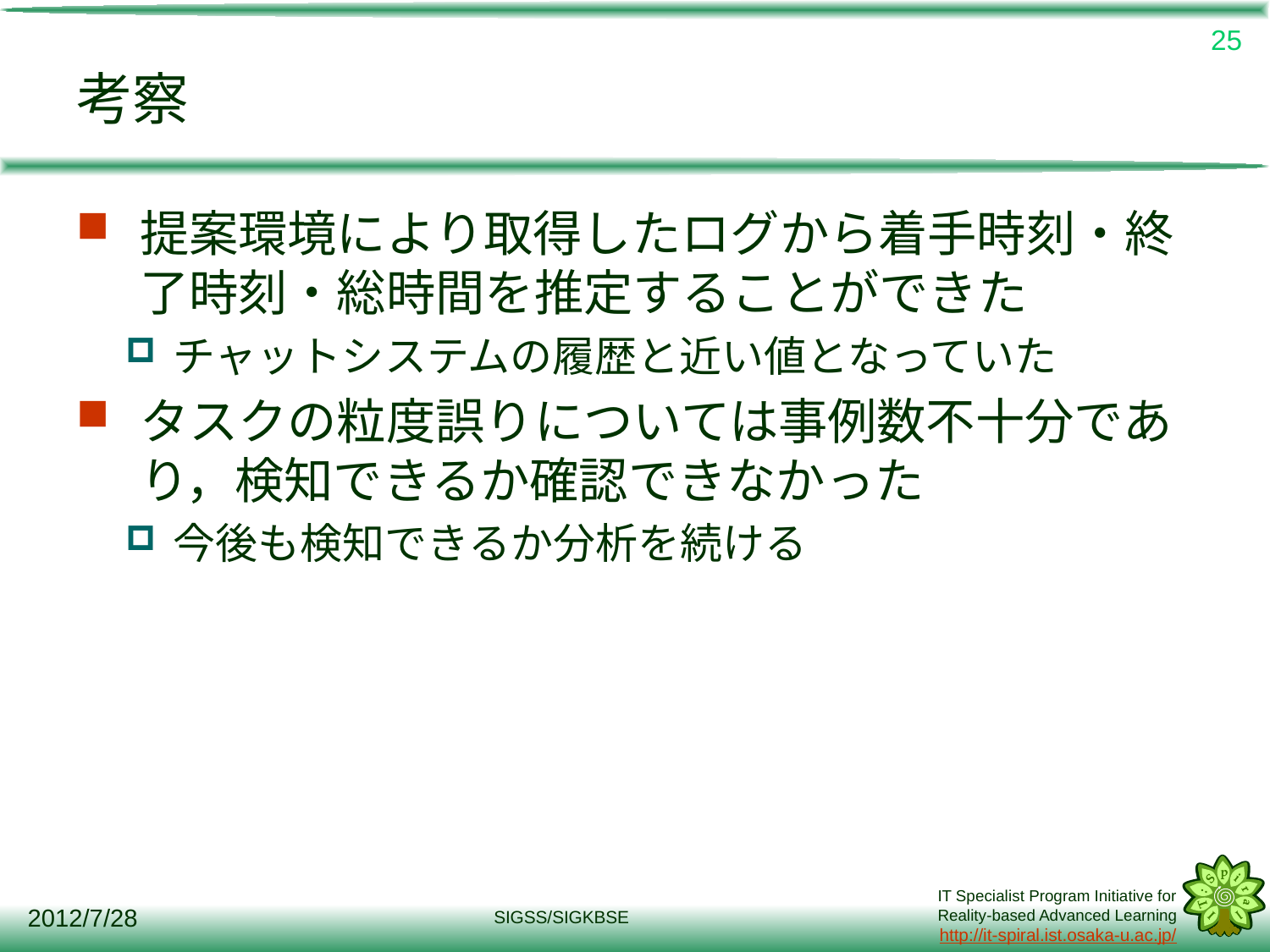

25
# 考察
提案環境により取得したログから着手時刻・終了時刻・総時間を推定することができた
チャットシステムの履歴と近い値となっていた
タスクの粒度誤りについては事例数不十分であり，検知できるか確認できなかった
今後も検知できるか分析を続ける

2012/7/28
SIGSS/SIGKBSE